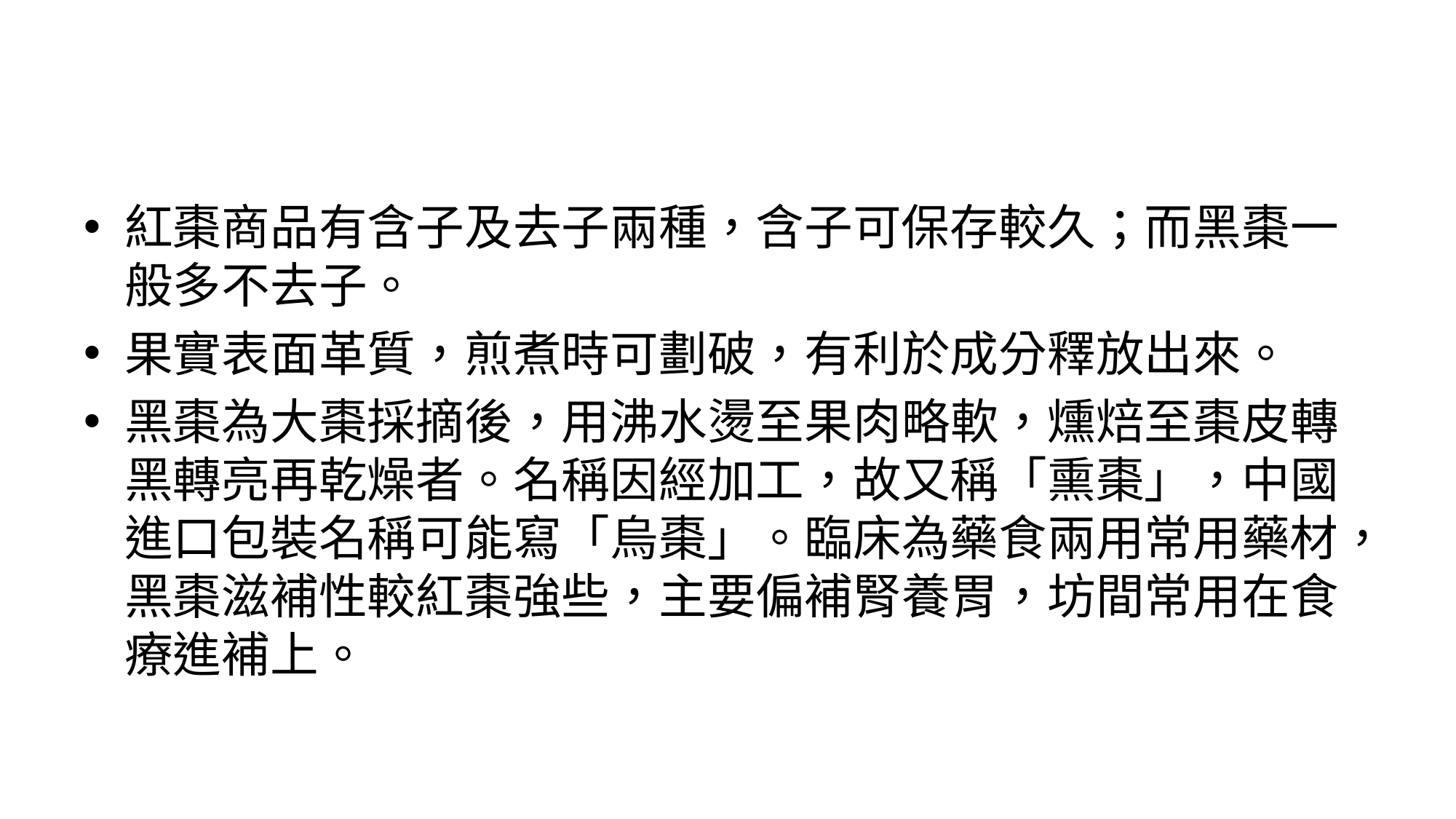

#
紅棗商品有含子及去子兩種，含子可保存較久；而黑棗一般多不去子。
果實表面革質，煎煮時可劃破，有利於成分釋放出來。
黑棗為大棗採摘後，用沸水燙至果肉略軟，燻焙至棗皮轉黑轉亮再乾燥者。名稱因經加工，故又稱「熏棗」，中國進口包裝名稱可能寫「烏棗」。臨床為藥食兩用常用藥材，黑棗滋補性較紅棗強些，主要偏補腎養胃，坊間常用在食療進補上。